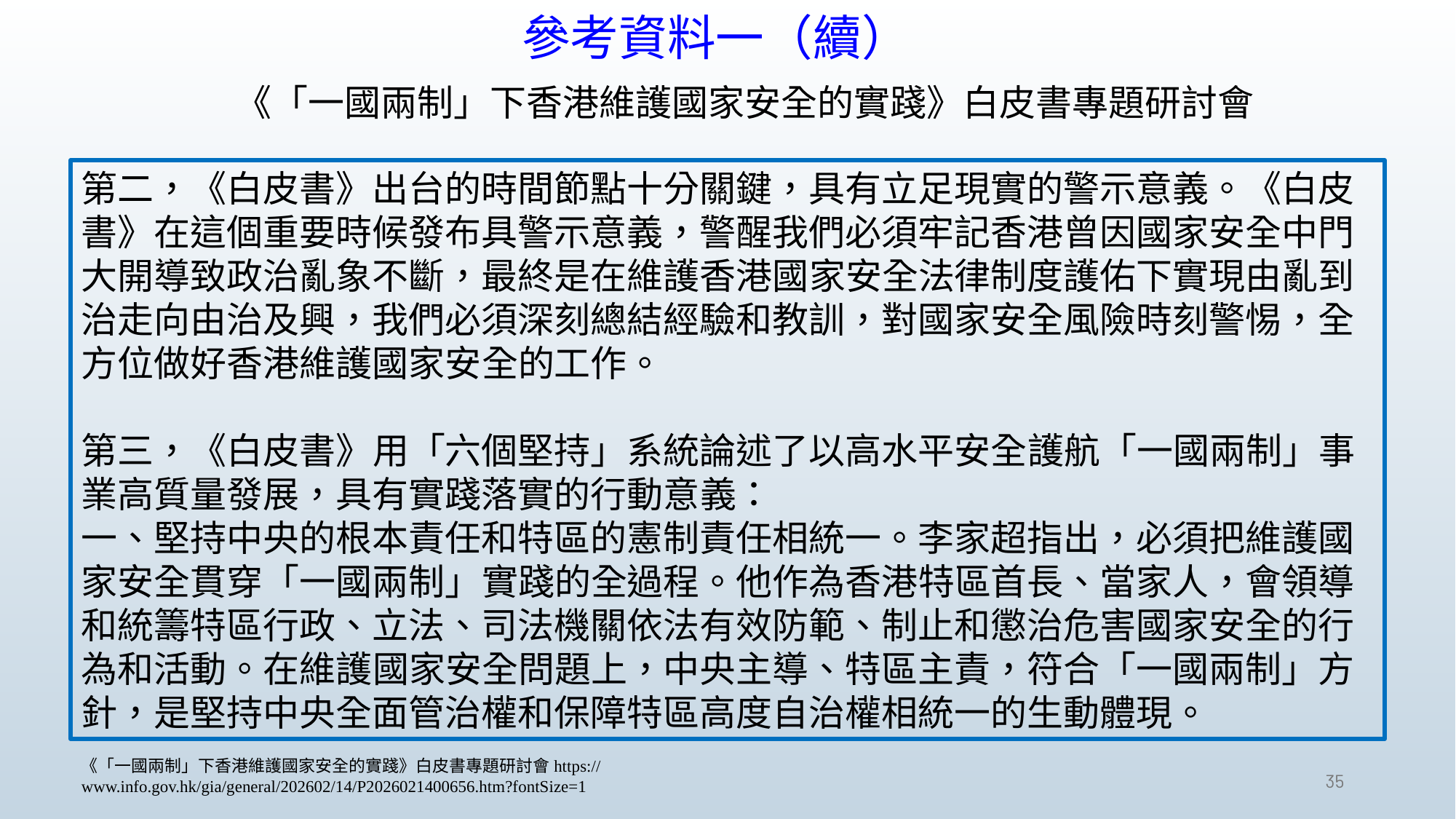

# 參考資料一（續）
《「一國兩制」下香港維護國家安全的實踐》白皮書專題研討會
第二，《白皮書》出台的時間節點十分關鍵，具有立足現實的警示意義。《白皮書》在這個重要時候發布具警示意義，警醒我們必須牢記香港曾因國家安全中門大開導致政治亂象不斷，最終是在維護香港國家安全法律制度護佑下實現由亂到治走向由治及興，我們必須深刻總結經驗和教訓，對國家安全風險時刻警惕，全方位做好香港維護國家安全的工作。

第三，《白皮書》用「六個堅持」系統論述了以高水平安全護航「一國兩制」事業高質量發展，具有實踐落實的行動意義：
一、堅持中央的根本責任和特區的憲制責任相統一。李家超指出，必須把維護國家安全貫穿「一國兩制」實踐的全過程。他作為香港特區首長、當家人，會領導和統籌特區行政、立法、司法機關依法有效防範、制止和懲治危害國家安全的行為和活動。在維護國家安全問題上，中央主導、特區主責，符合「一國兩制」方針，是堅持中央全面管治權和保障特區高度自治權相統一的生動體現。
《「一國兩制」下香港維護國家安全的實踐》白皮書專題研討會https://www.info.gov.hk/gia/general/202602/14/P2026021400656.htm?fontSize=1
35